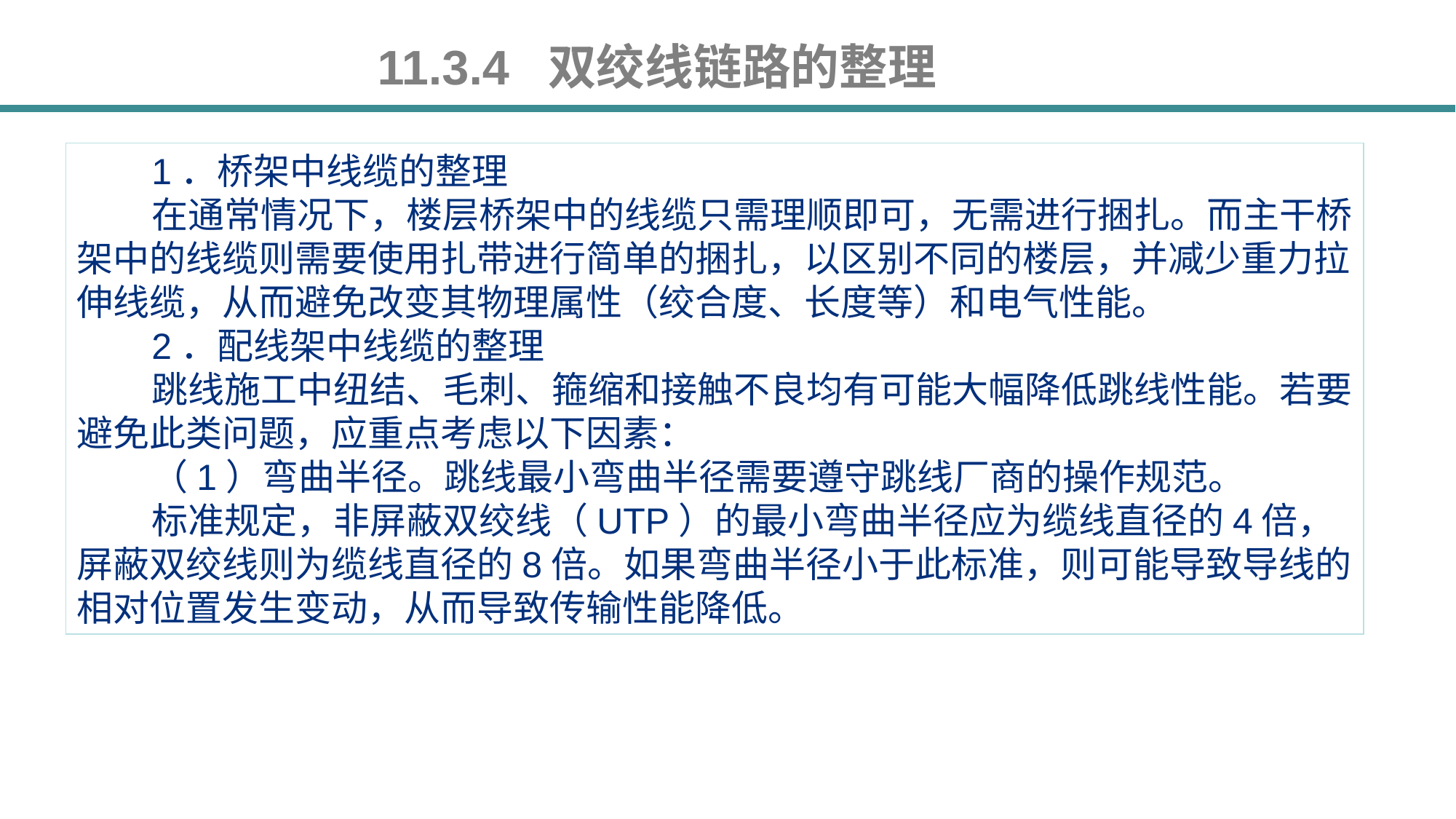

11.3.4  双绞线链路的整理
1．桥架中线缆的整理
在通常情况下，楼层桥架中的线缆只需理顺即可，无需进行捆扎。而主干桥架中的线缆则需要使用扎带进行简单的捆扎，以区别不同的楼层，并减少重力拉伸线缆，从而避免改变其物理属性（绞合度、长度等）和电气性能。
2．配线架中线缆的整理
跳线施工中纽结、毛刺、箍缩和接触不良均有可能大幅降低跳线性能。若要避免此类问题，应重点考虑以下因素：
（1）弯曲半径。跳线最小弯曲半径需要遵守跳线厂商的操作规范。
标准规定，非屏蔽双绞线（UTP）的最小弯曲半径应为缆线直径的4倍，屏蔽双绞线则为缆线直径的8倍。如果弯曲半径小于此标准，则可能导致导线的相对位置发生变动，从而导致传输性能降低。